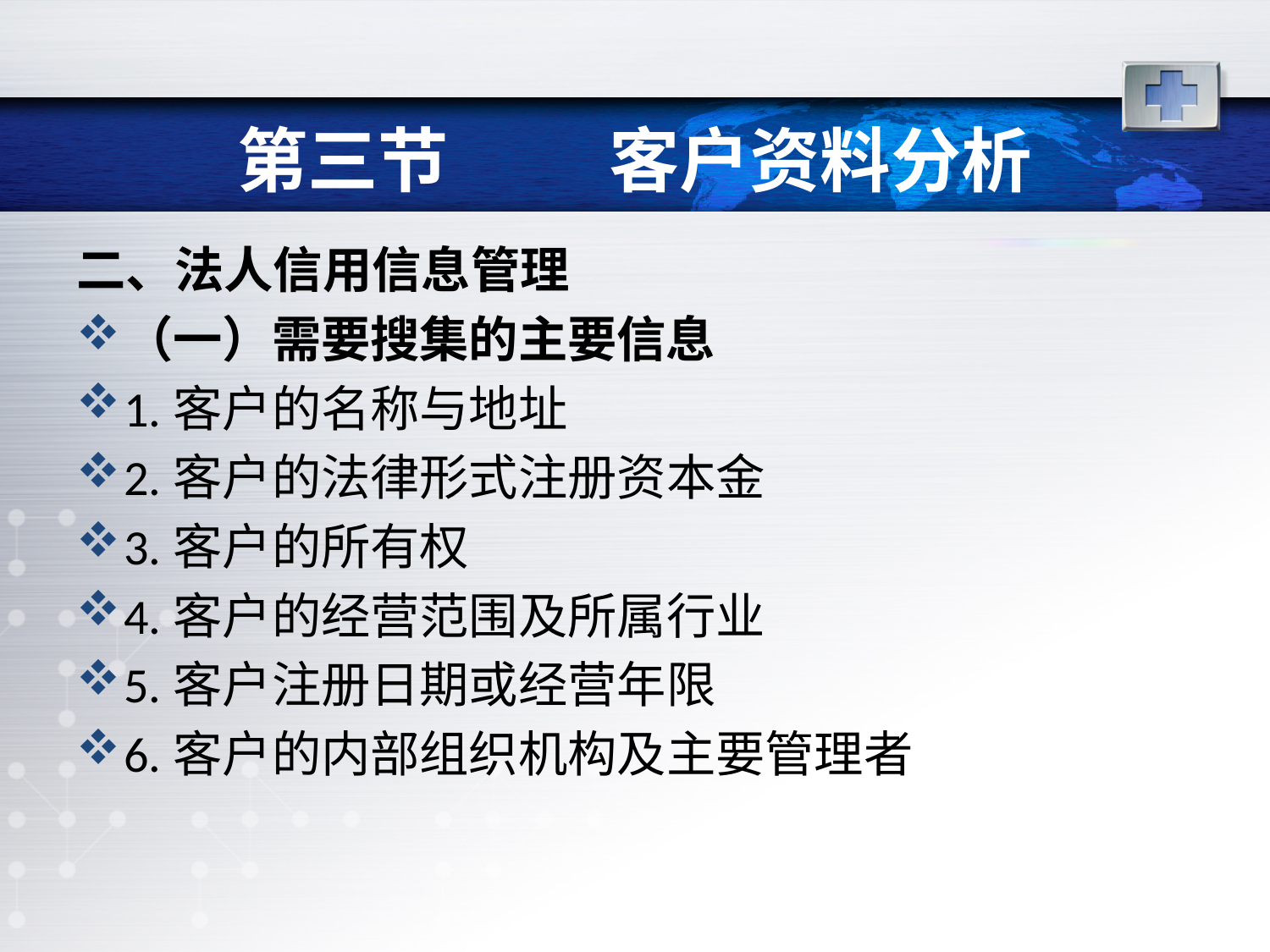

# 第三节          客户资料分析
二、法人信用信息管理
（一）需要搜集的主要信息
1.客户的名称与地址
2.客户的法律形式注册资本金
3.客户的所有权
4.客户的经营范围及所属行业
5.客户注册日期或经营年限
6.客户的内部组织机构及主要管理者